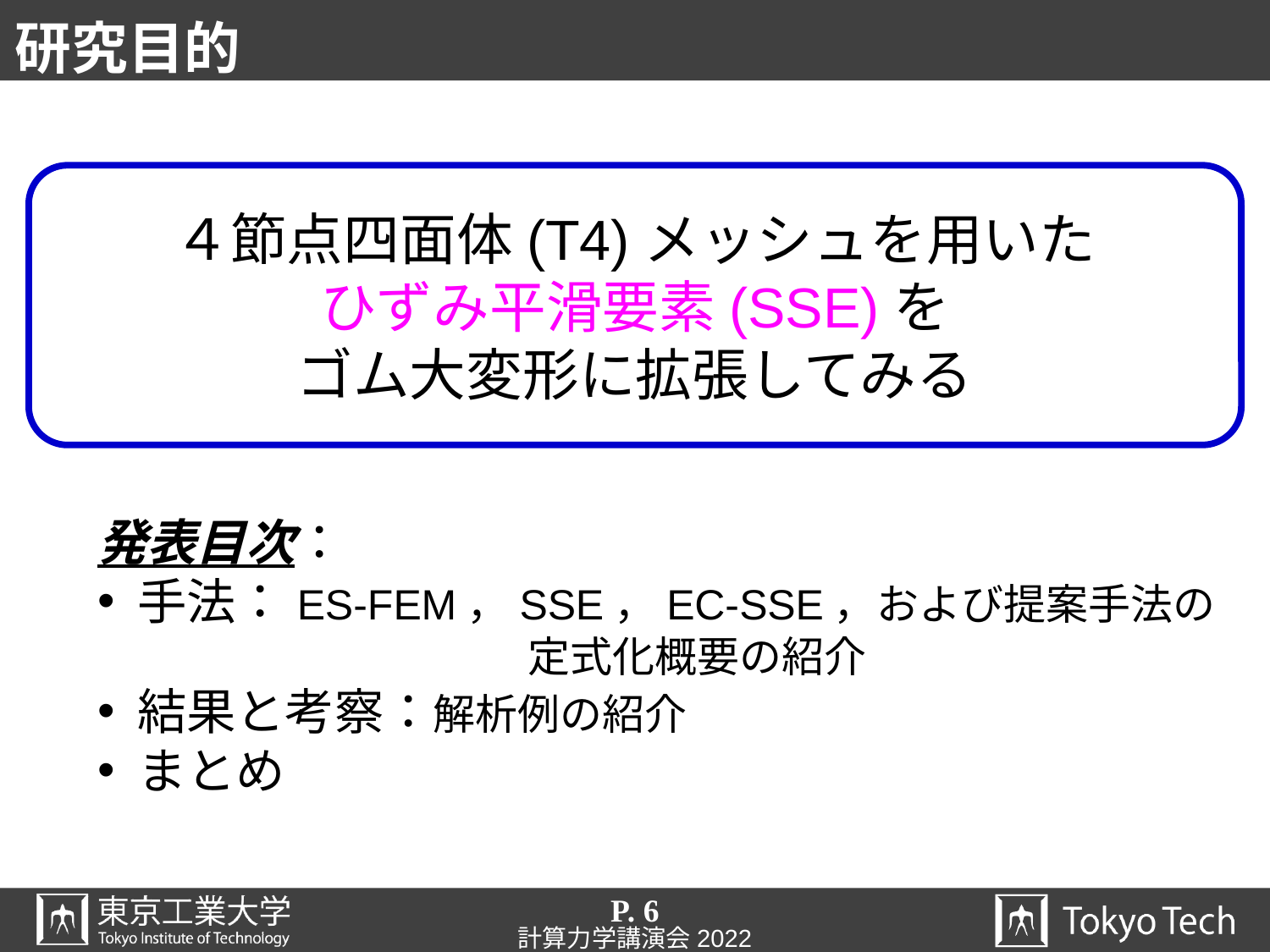

# 研究目的
４節点四面体(T4)メッシュを用いた
ひずみ平滑要素(SSE)を
ゴム大変形に拡張してみる
発表目次：
手法：ES-FEM，SSE，EC-SSE，および提案手法の
			 定式化概要の紹介
結果と考察：解析例の紹介
まとめ
P. 6